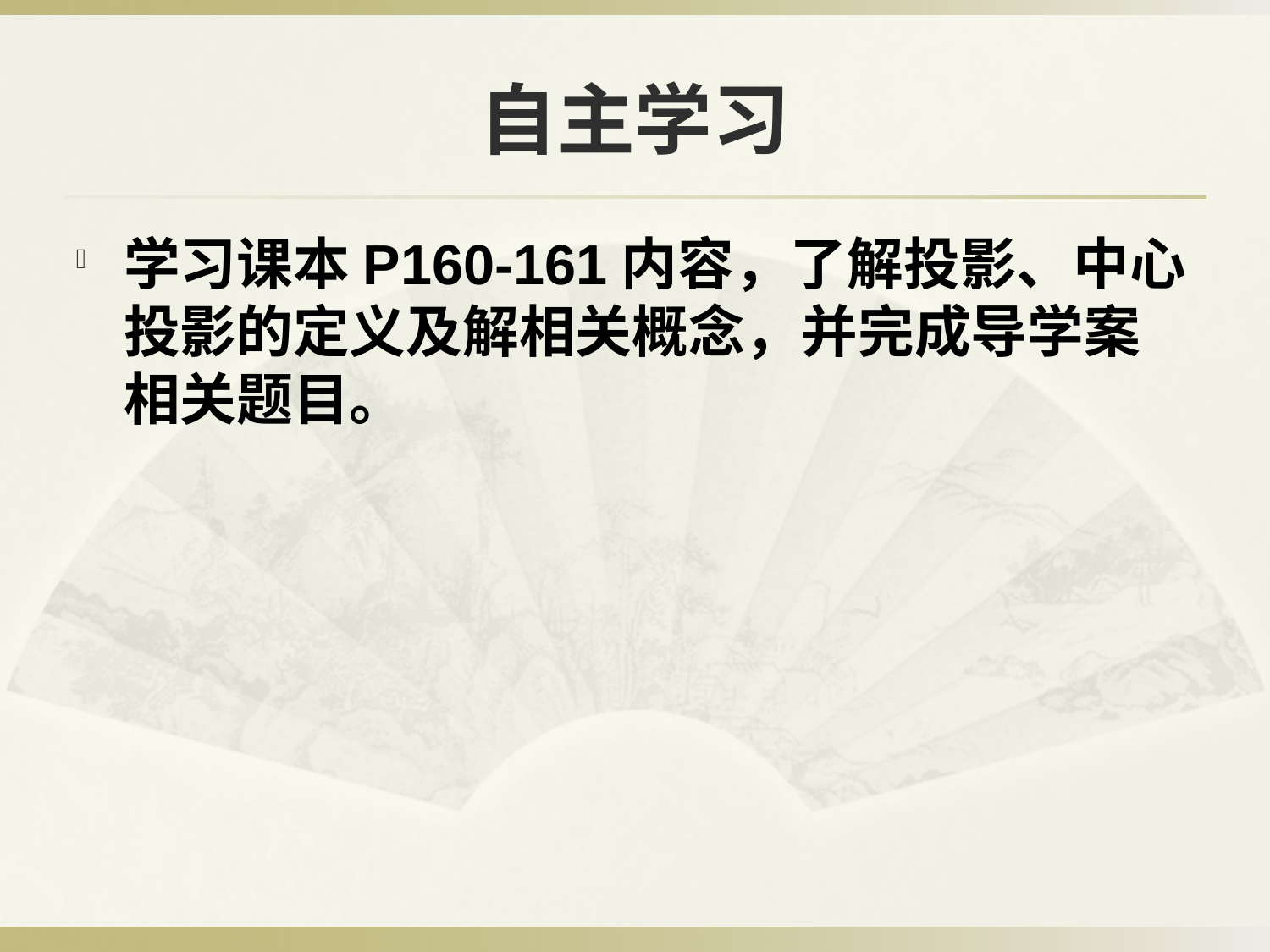

# 自主学习
学习课本P160-161内容，了解投影、中心投影的定义及解相关概念，并完成导学案相关题目。